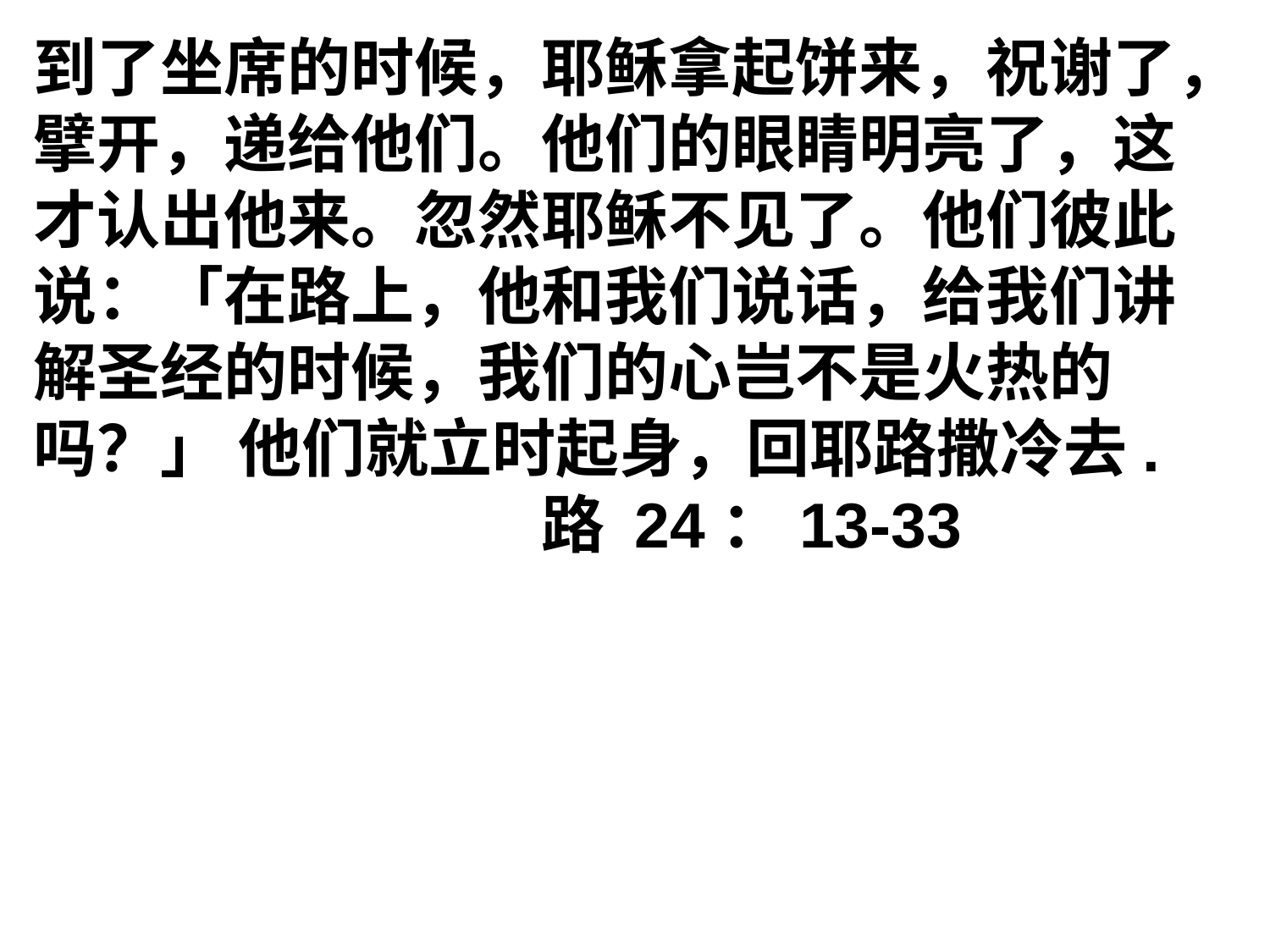

到了坐席的时候，耶稣拿起饼来，祝谢了，擘开，递给他们。他们的眼睛明亮了，这才认出他来。忽然耶稣不见了。他们彼此说：「在路上，他和我们说话，给我们讲解圣经的时候，我们的心岂不是火热的吗？」 他们就立时起身，回耶路撒冷去. 				路 24：13-33